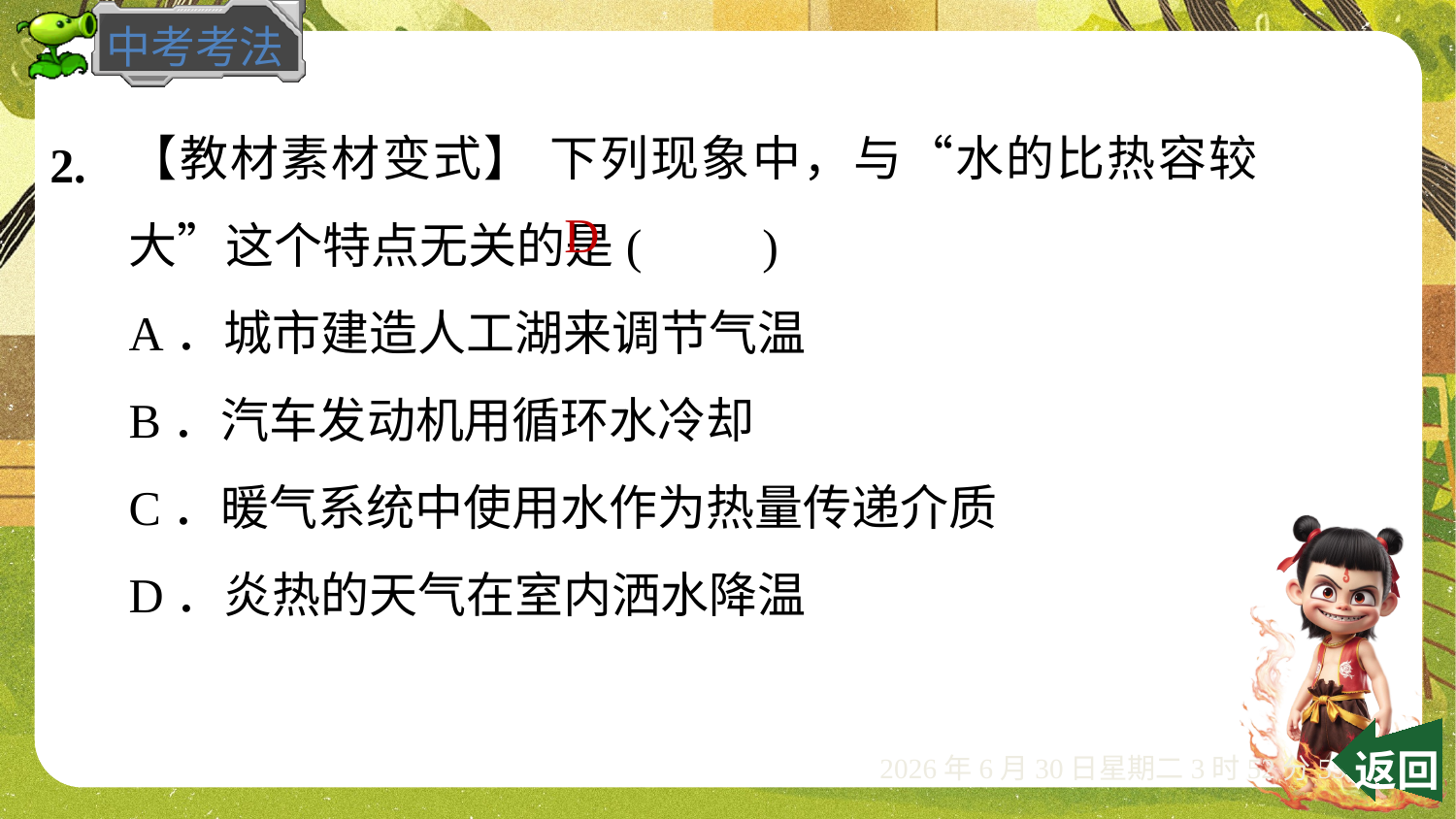

【教材素材变式】 下列现象中，与“水的比热容较大”这个特点无关的是(　　)
A．城市建造人工湖来调节气温
B．汽车发动机用循环水冷却
C．暖气系统中使用水作为热量传递介质
D．炎热的天气在室内洒水降温
2.
D
 返回